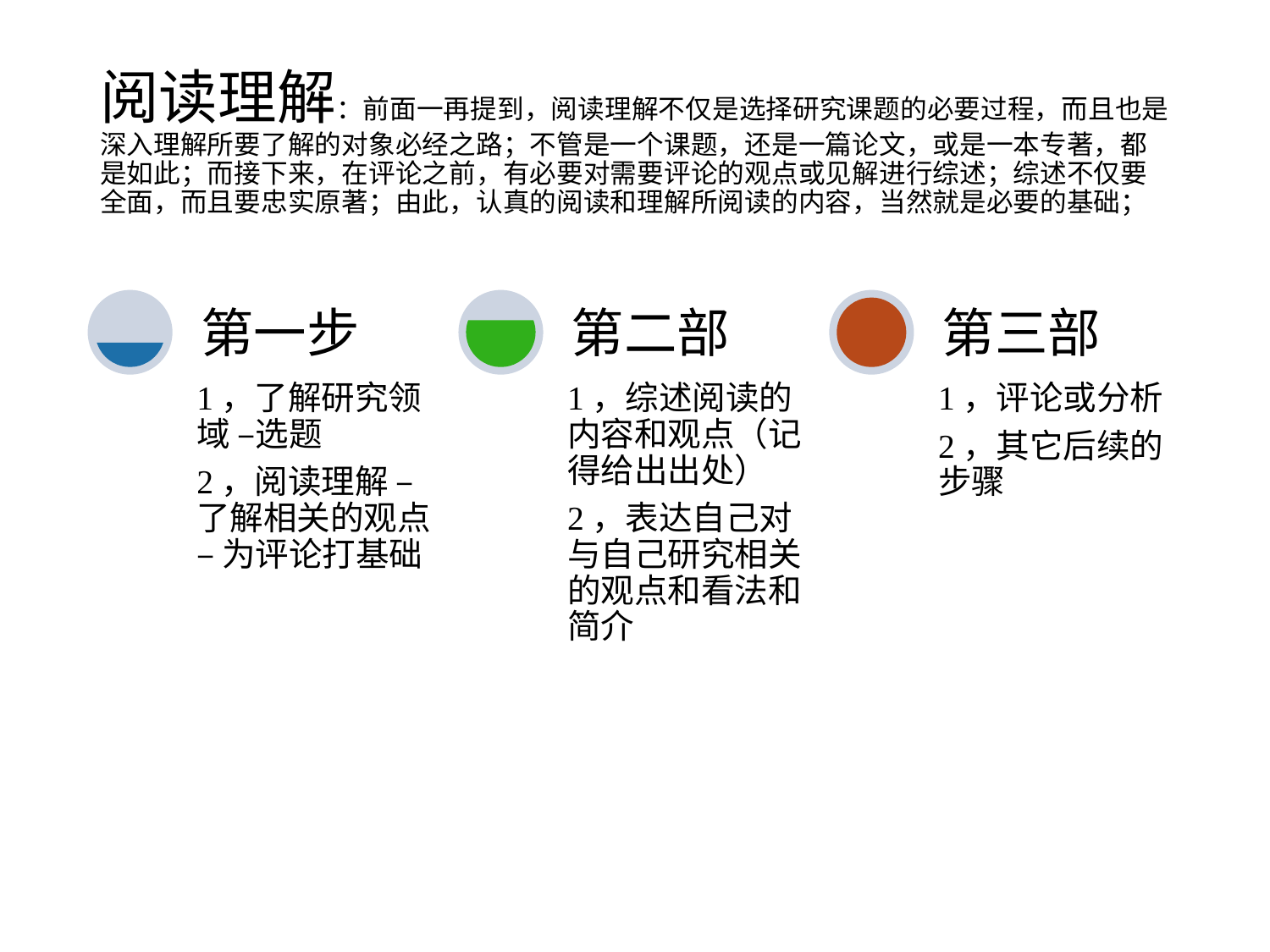

# 阅读理解：前面一再提到，阅读理解不仅是选择研究课题的必要过程，而且也是深入理解所要了解的对象必经之路；不管是一个课题，还是一篇论文，或是一本专著，都是如此；而接下来，在评论之前，有必要对需要评论的观点或见解进行综述；综述不仅要全面，而且要忠实原著；由此，认真的阅读和理解所阅读的内容，当然就是必要的基础；
1，了解研究领域 –选题
2，阅读理解 – 了解相关的观点 – 为评论打基础
第一步
1，综述阅读的内容和观点（记得给出出处）
2，表达自己对与自己研究相关的观点和看法和简介
第二部
1，评论或分析
2，其它后续的步骤
第三部